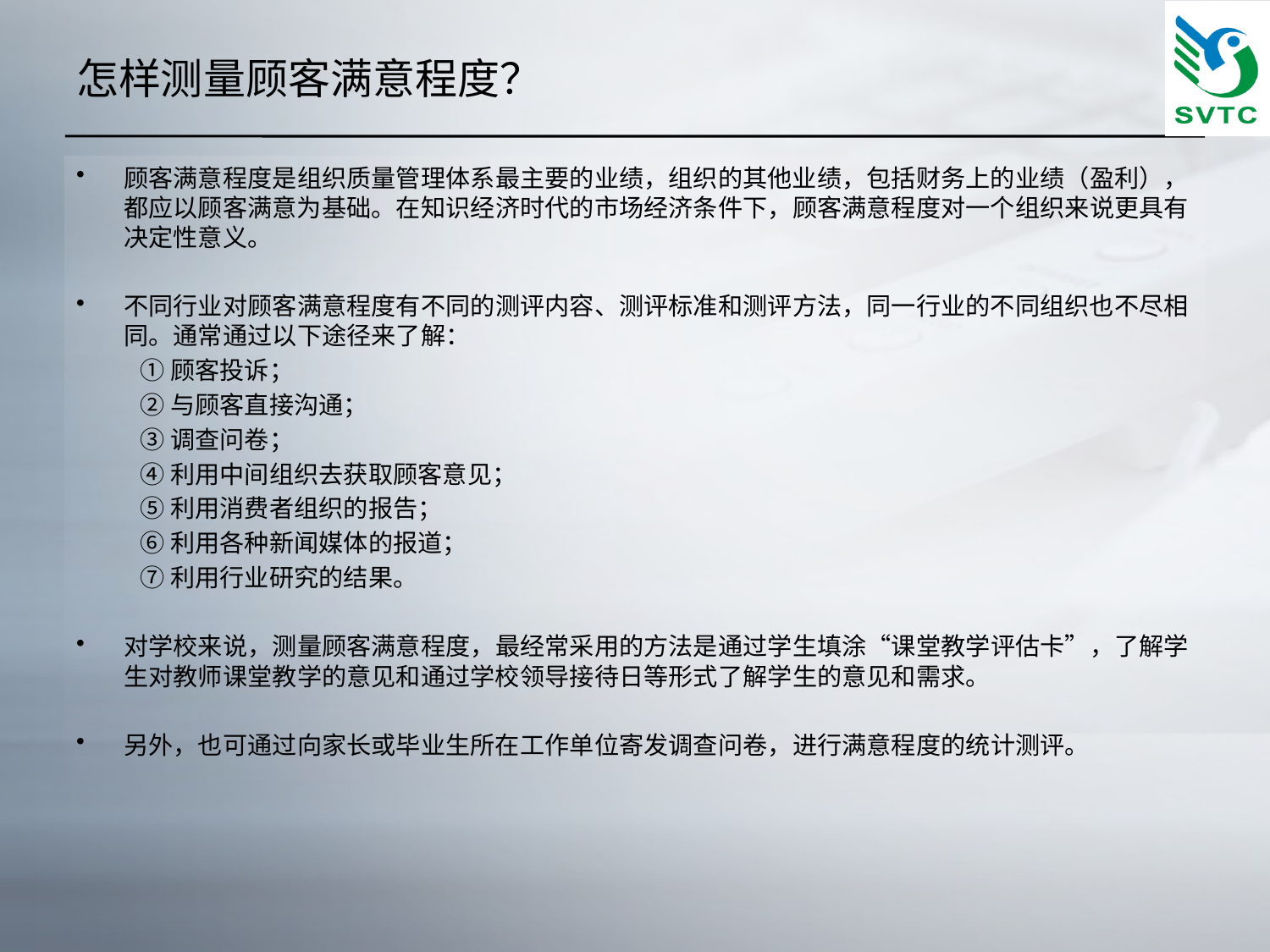

# 怎样测量顾客满意程度？
顾客满意程度是组织质量管理体系最主要的业绩，组织的其他业绩，包括财务上的业绩（盈利），都应以顾客满意为基础。在知识经济时代的市场经济条件下，顾客满意程度对一个组织来说更具有决定性意义。

不同行业对顾客满意程度有不同的测评内容、测评标准和测评方法，同一行业的不同组织也不尽相同。通常通过以下途径来了解：
①顾客投诉；
②与顾客直接沟通；
③调查问卷；
④利用中间组织去获取顾客意见；
⑤利用消费者组织的报告；
⑥利用各种新闻媒体的报道；
⑦利用行业研究的结果。

对学校来说，测量顾客满意程度，最经常采用的方法是通过学生填涂“课堂教学评估卡”，了解学生对教师课堂教学的意见和通过学校领导接待日等形式了解学生的意见和需求。

另外，也可通过向家长或毕业生所在工作单位寄发调查问卷，进行满意程度的统计测评。